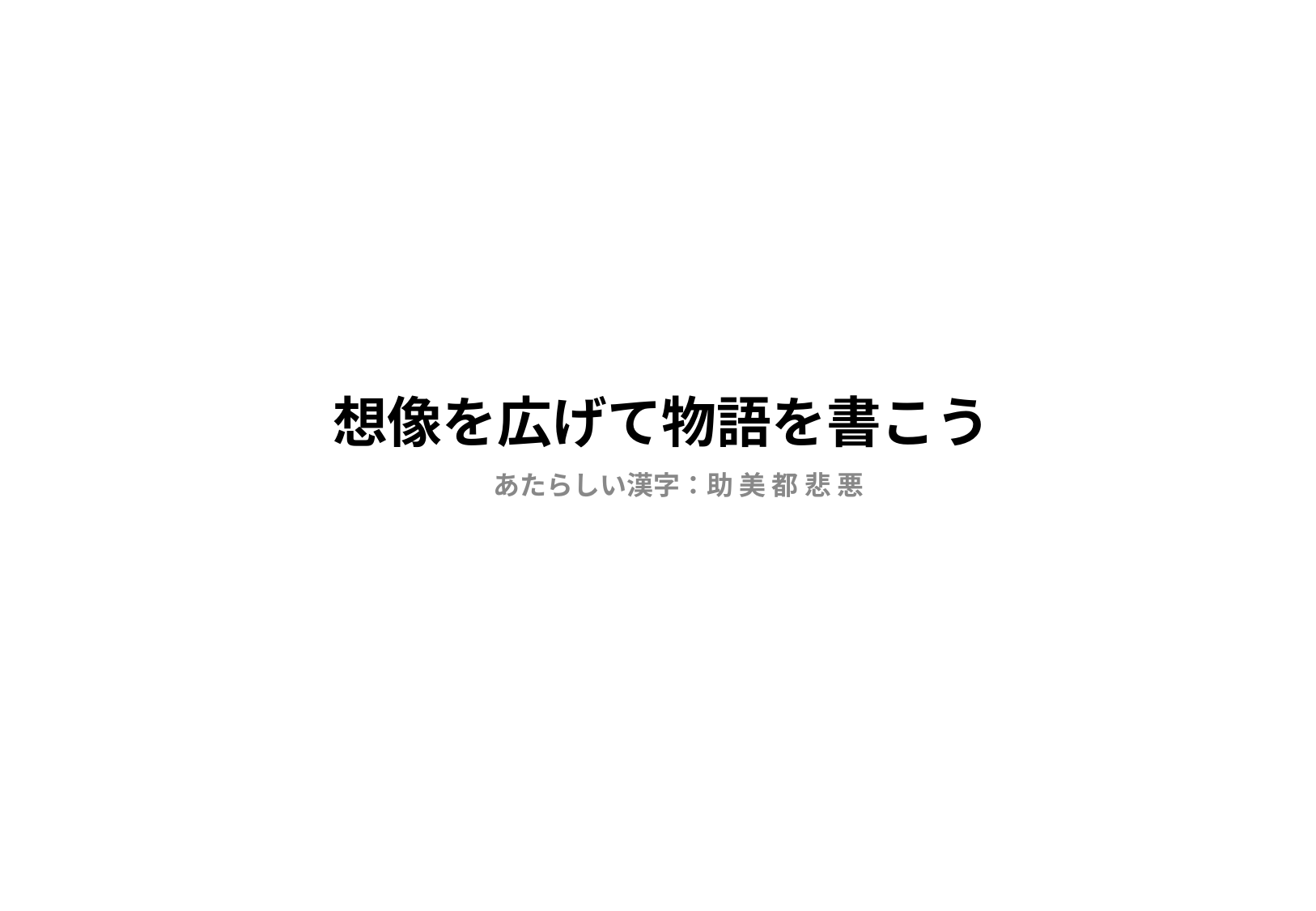

# 想像を広げて物語を書こう
あたらしい漢字：助 美 都 悲 悪